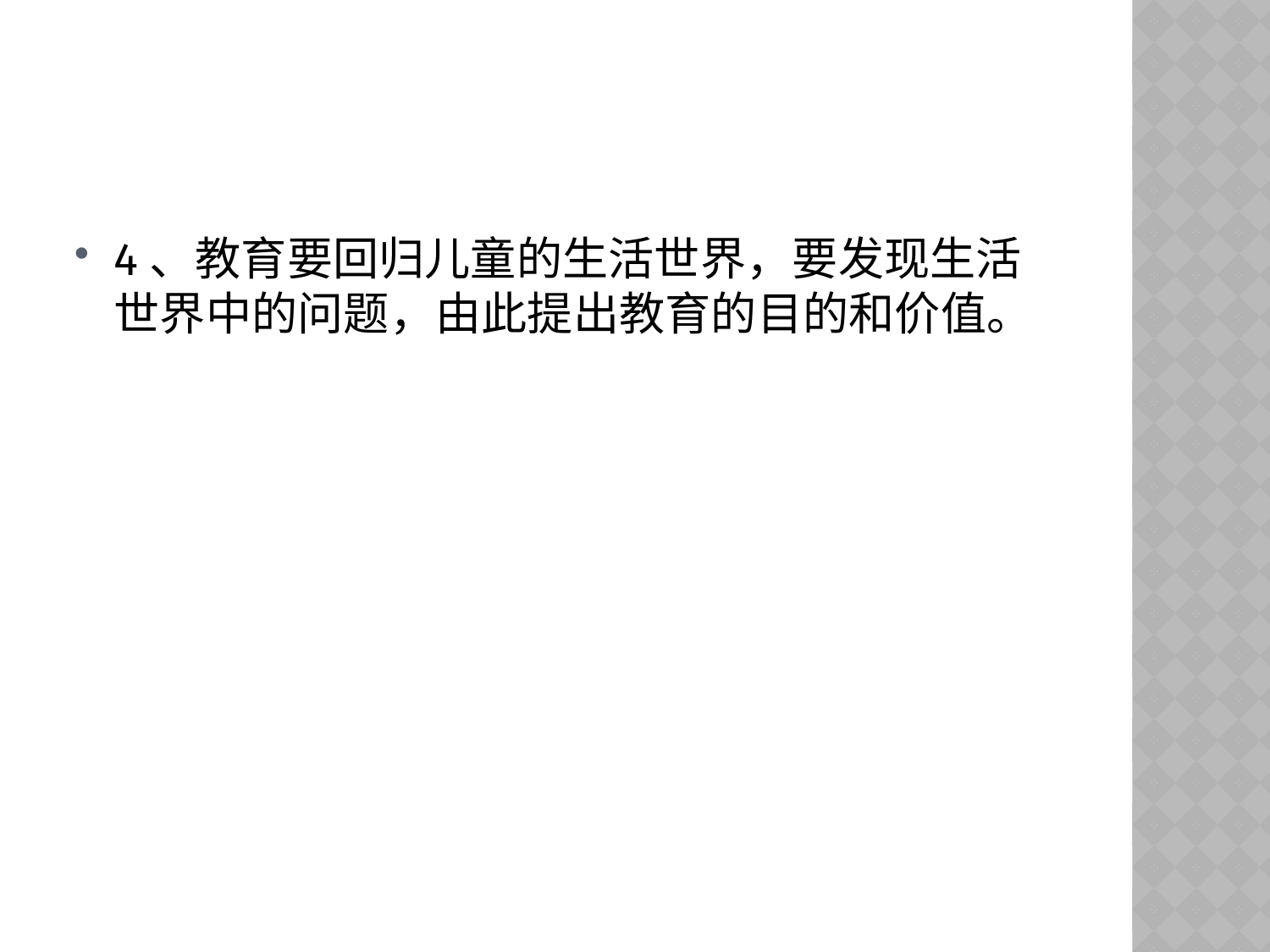

#
4、教育要回归儿童的生活世界，要发现生活世界中的问题，由此提出教育的目的和价值。